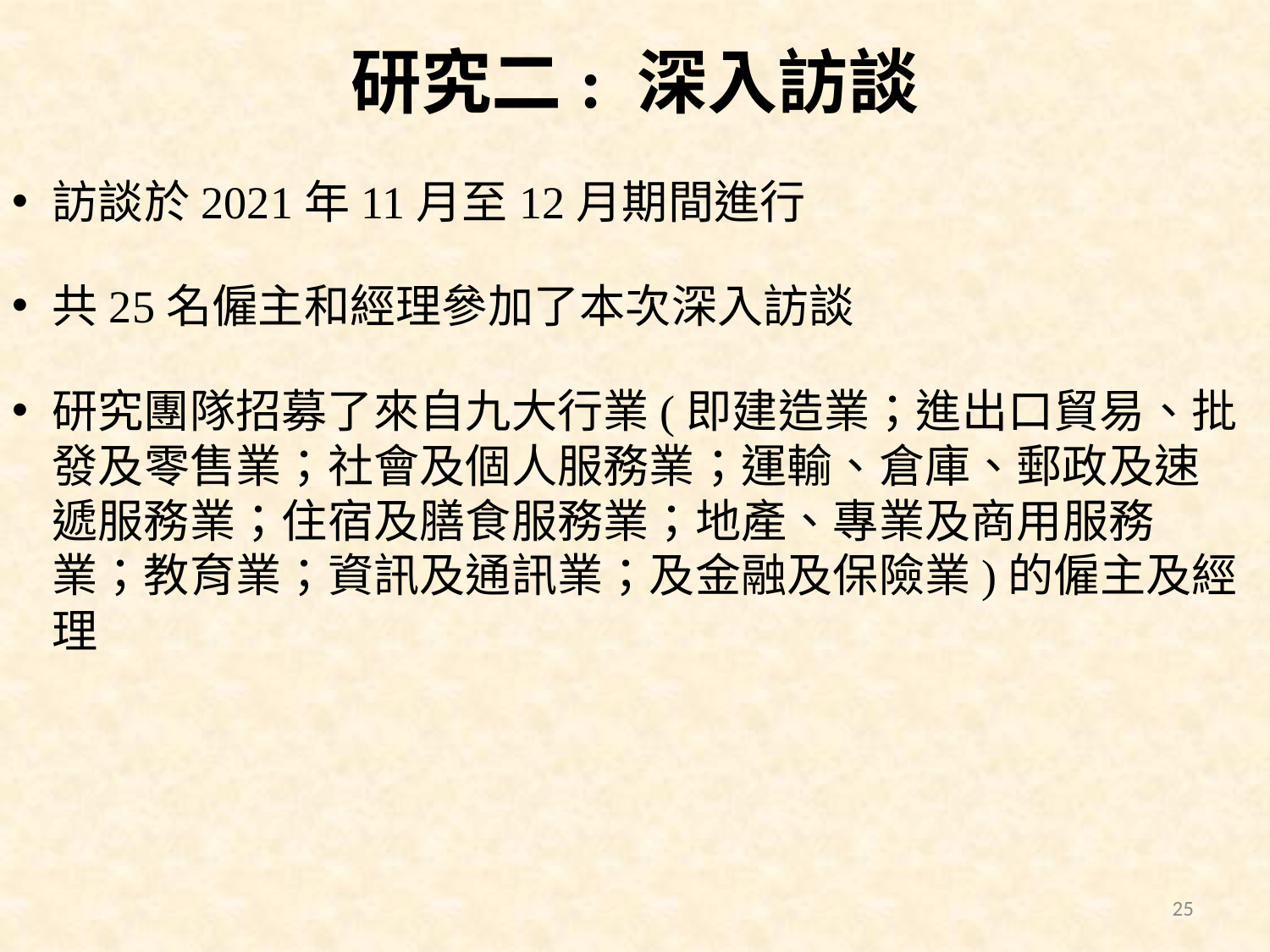

研究二: 深入訪談
訪談於2021年11月至12月期間進行

共25名僱主和經理參加了本次深入訪談

研究團隊招募了來自九大行業(即建造業；進出口貿易、批發及零售業；社會及個人服務業；運輸、倉庫、郵政及速遞服務業；住宿及膳食服務業；地產、專業及商用服務業；教育業；資訊及通訊業；及金融及保險業)的僱主及經理
25